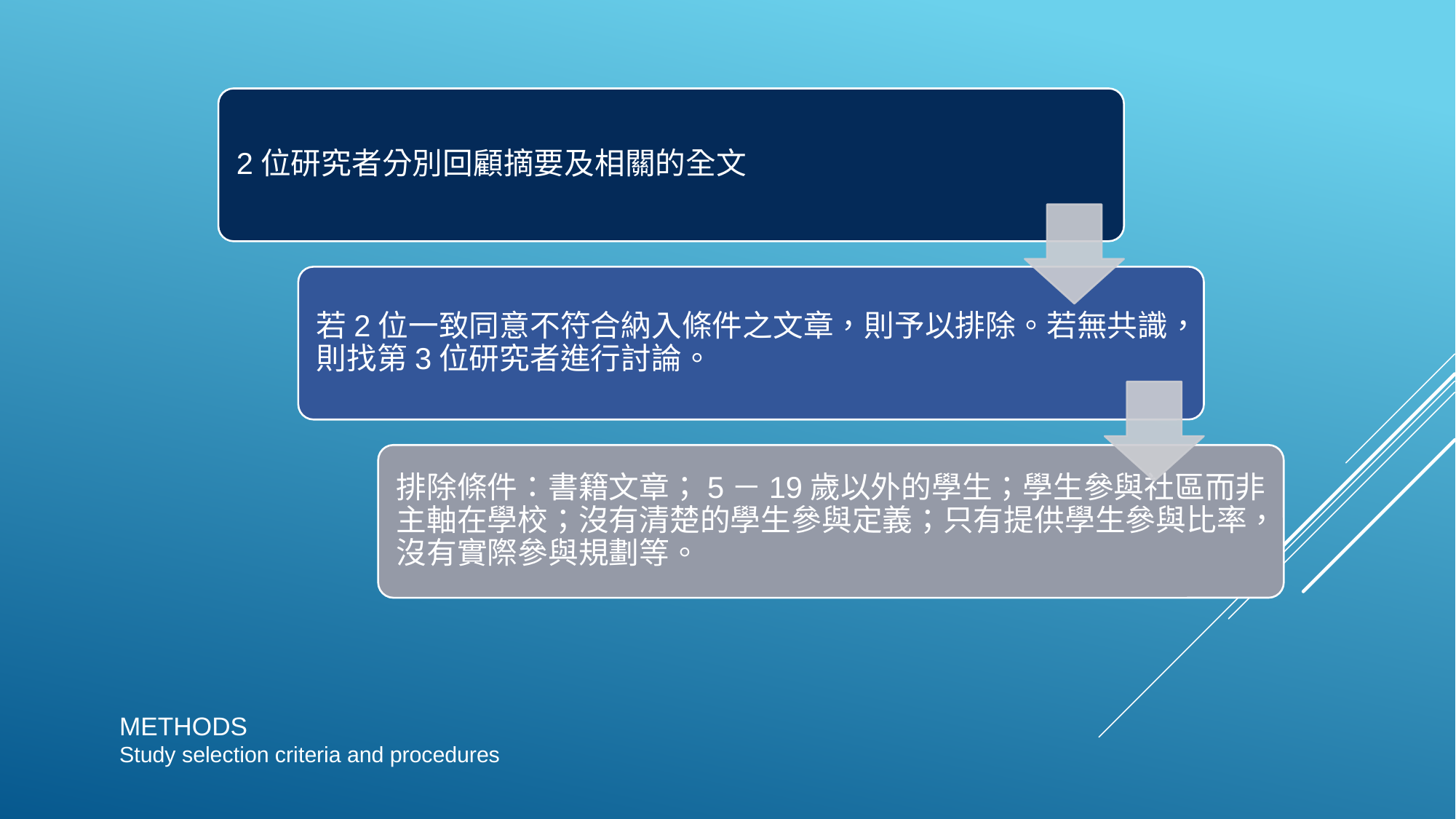

2位研究者分別回顧摘要及相關的全文
若2位一致同意不符合納入條件之文章，則予以排除。若無共識，則找第3位研究者進行討論。
排除條件：書籍文章；5－19歲以外的學生；學生參與社區而非主軸在學校；沒有清楚的學生參與定義；只有提供學生參與比率，沒有實際參與規劃等。

# METHODS Study selection criteria and procedures